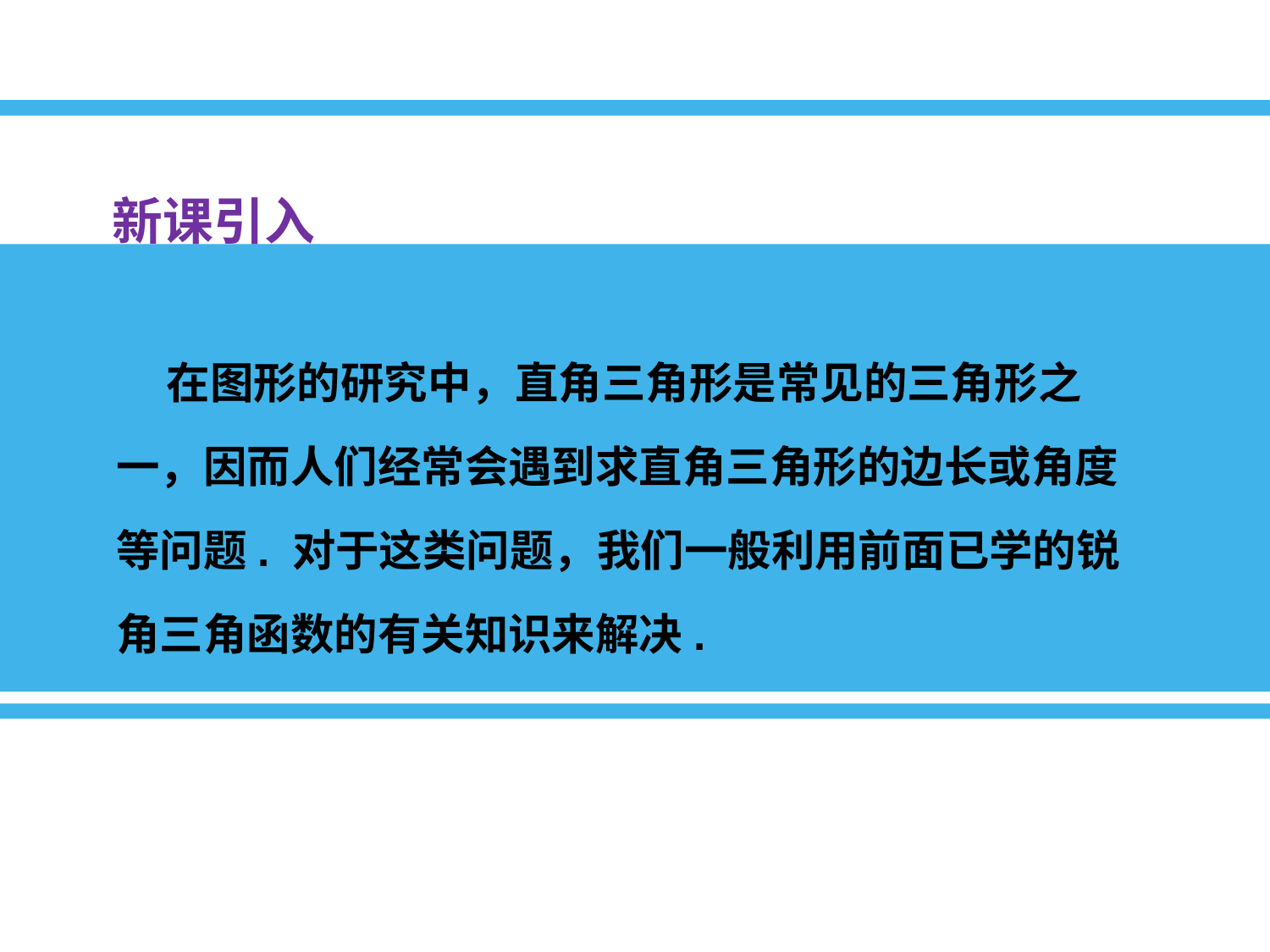

新课引入
    在图形的研究中，直角三角形是常见的三角形之一，因而人们经常会遇到求直角三角形的边长或角度等问题. 对于这类问题，我们一般利用前面已学的锐角三角函数的有关知识来解决.